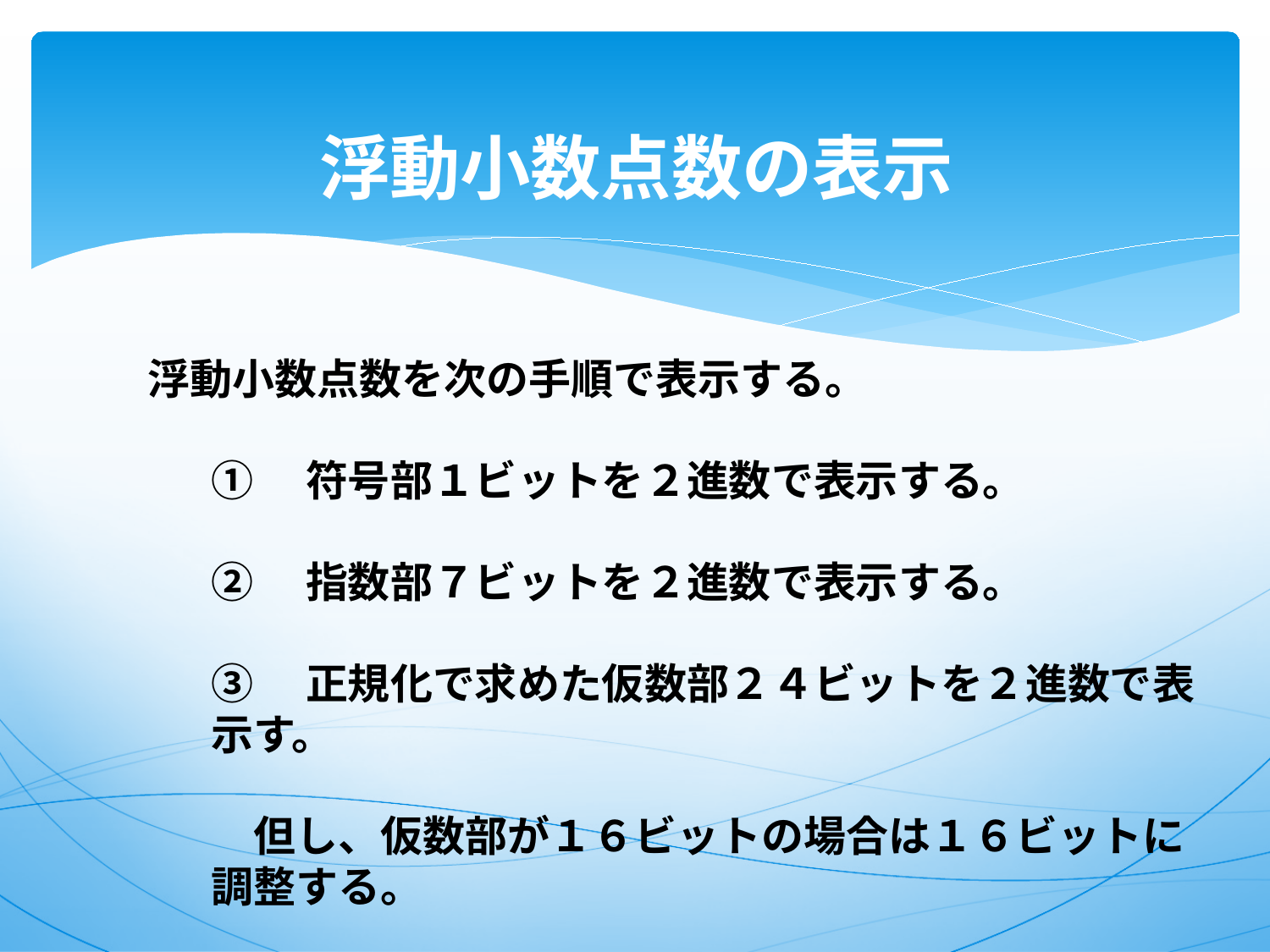

# 浮動小数点数の表示
浮動小数点数を次の手順で表示する。

①　符号部１ビットを２進数で表示する。

②　指数部７ビットを２進数で表示する。

③　正規化で求めた仮数部２４ビットを２進数で表示す。

　但し、仮数部が１６ビットの場合は１６ビットに調整する。